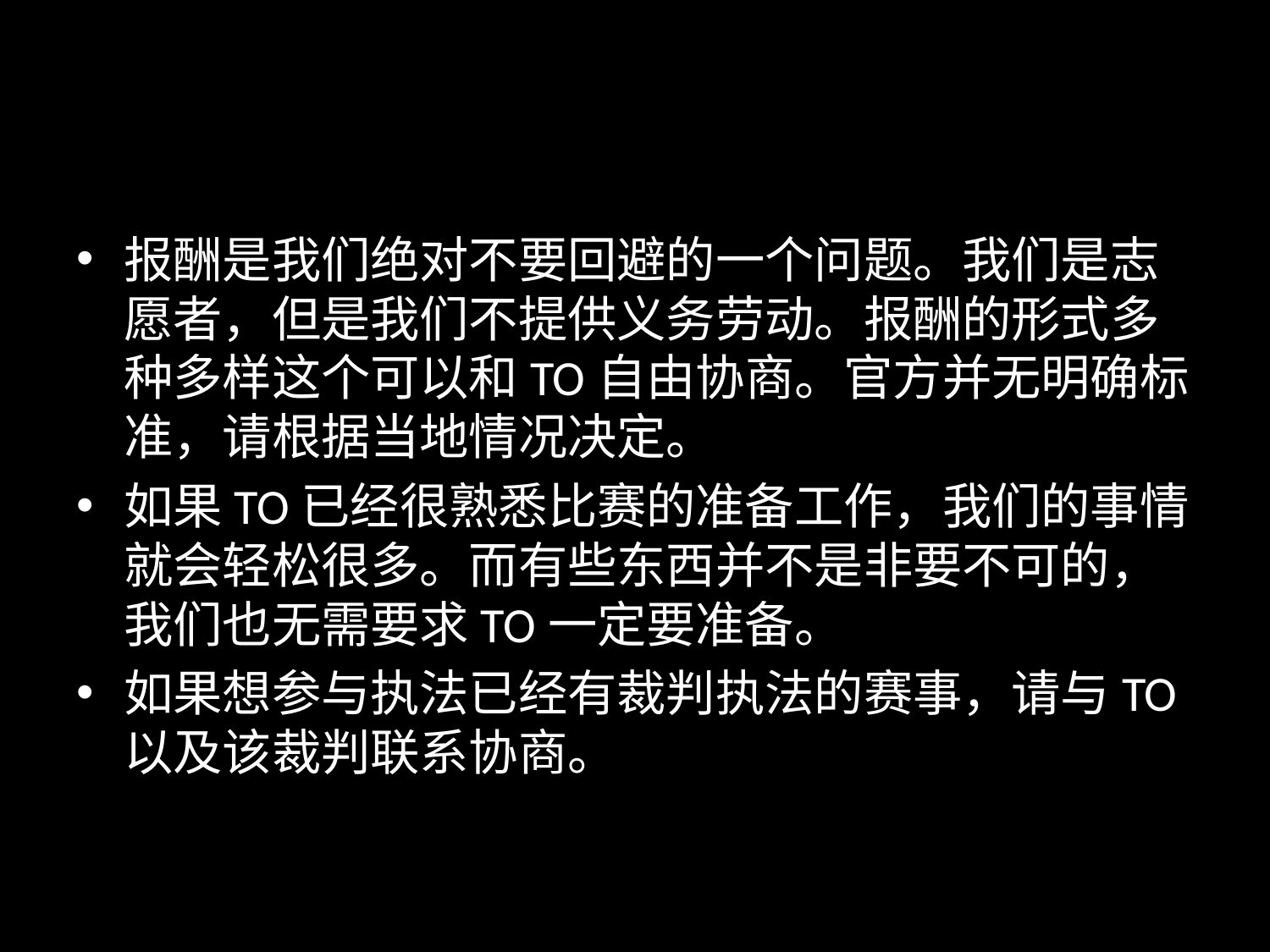

#
报酬是我们绝对不要回避的一个问题。我们是志愿者，但是我们不提供义务劳动。报酬的形式多种多样这个可以和TO自由协商。官方并无明确标准，请根据当地情况决定。
如果TO已经很熟悉比赛的准备工作，我们的事情就会轻松很多。而有些东西并不是非要不可的，我们也无需要求TO一定要准备。
如果想参与执法已经有裁判执法的赛事，请与TO以及该裁判联系协商。